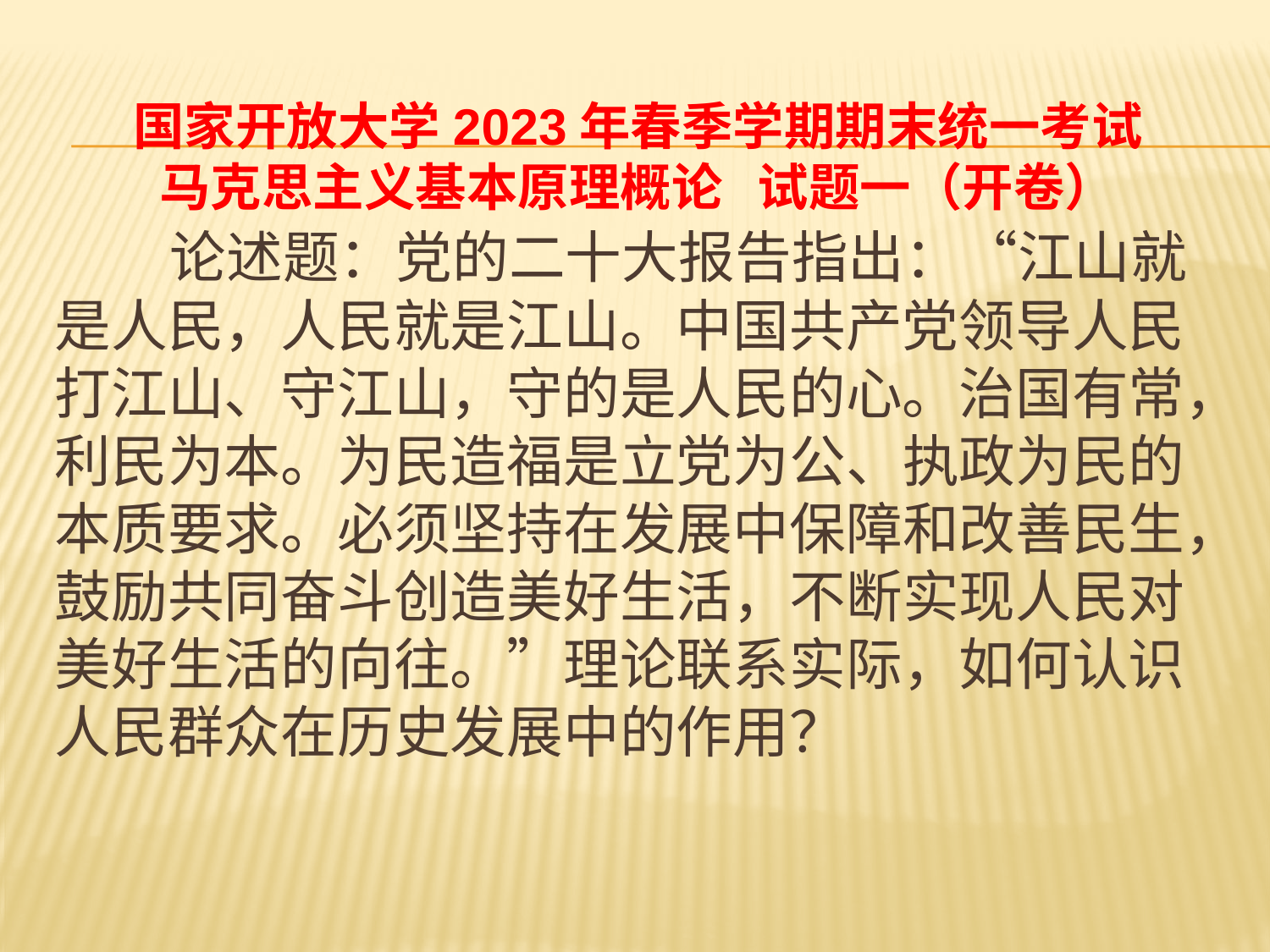

# 国家开放大学2023年春季学期期末统一考试 马克思主义基本原理概论   试题一（开卷）
        论述题：党的二十大报告指出：“江山就是人民，人民就是江山。中国共产党领导人民打江山、守江山，守的是人民的心。治国有常，利民为本。为民造福是立党为公、执政为民的本质要求。必须坚持在发展中保障和改善民生，鼓励共同奋斗创造美好生活，不断实现人民对美好生活的向往。”理论联系实际，如何认识人民群众在历史发展中的作用？